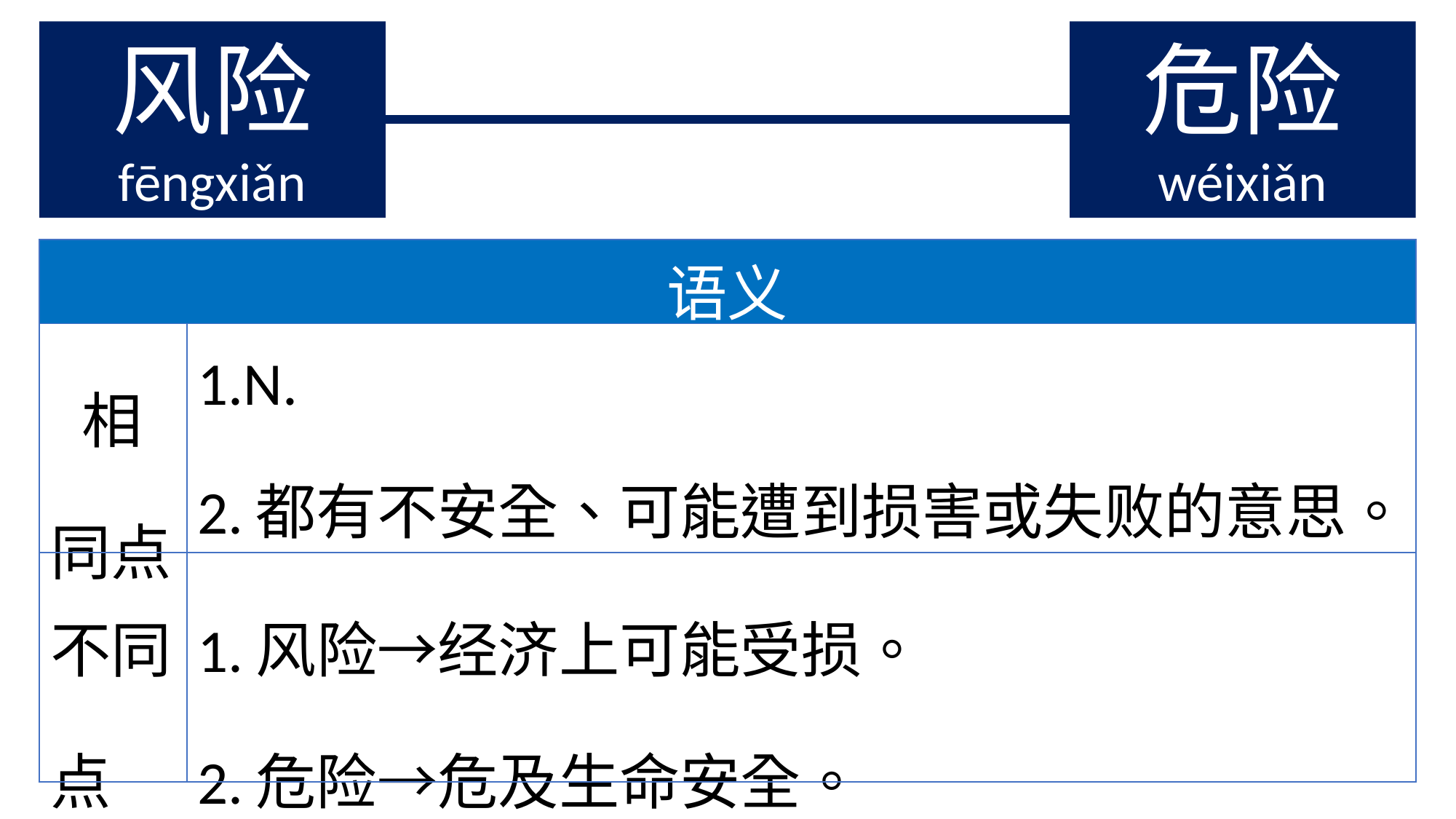

风险
fēngxiǎn
危险
wéixiǎn
| 语义 |  |
| --- | --- |
| 相同点 | 1.N. 2.都有不安全、可能遭到损害或失败的意思。 |
| 不同点 | 1.风险→经济上可能受损。 2.危险→危及生命安全。 |